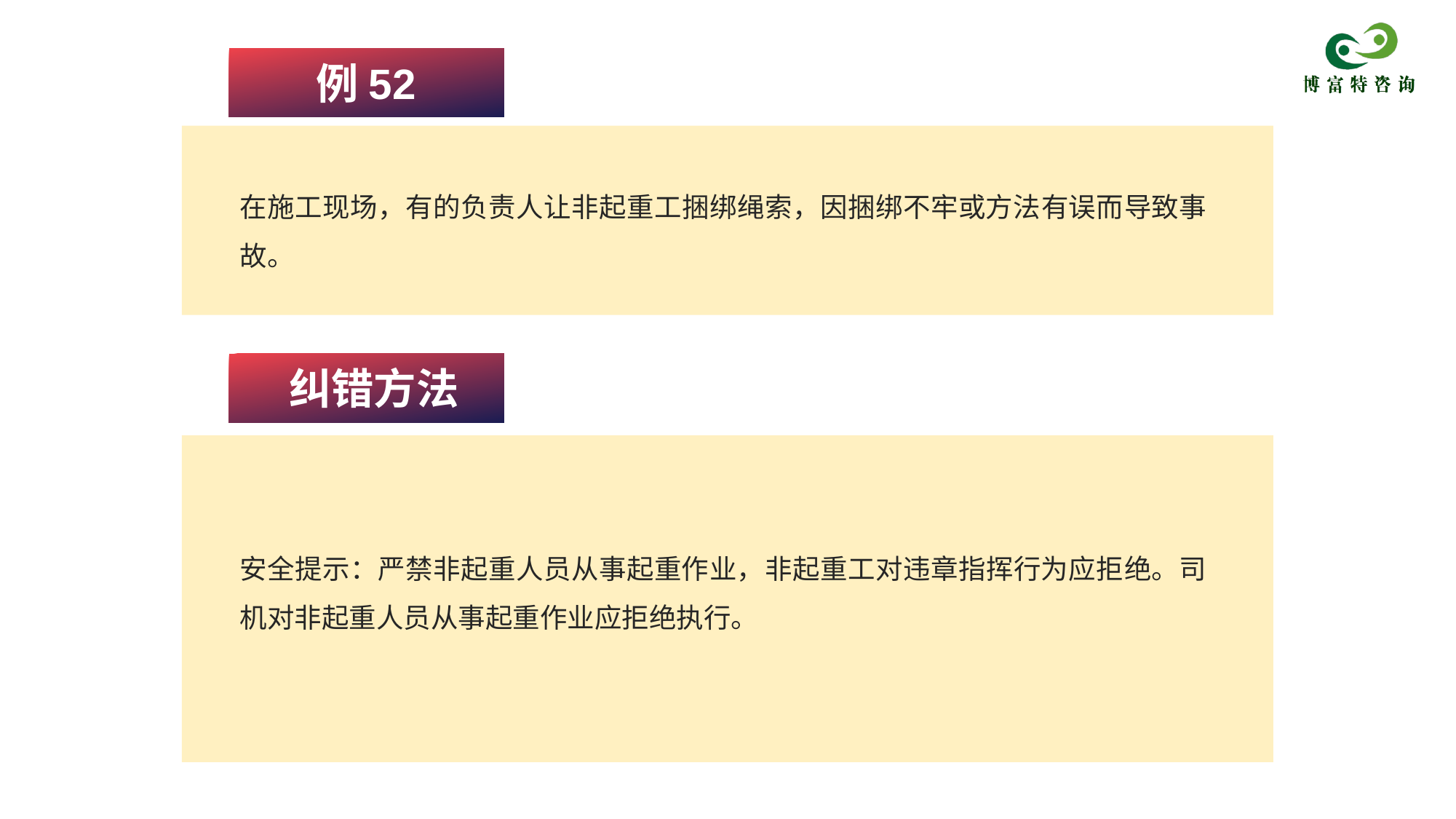

例52

在施工现场，有的负责人让非起重工捆绑绳索，因捆绑不牢或方法有误而导致事故。

纠错方法

安全提示：严禁非起重人员从事起重作业，非起重工对违章指挥行为应拒绝。司机对非起重人员从事起重作业应拒绝执行。